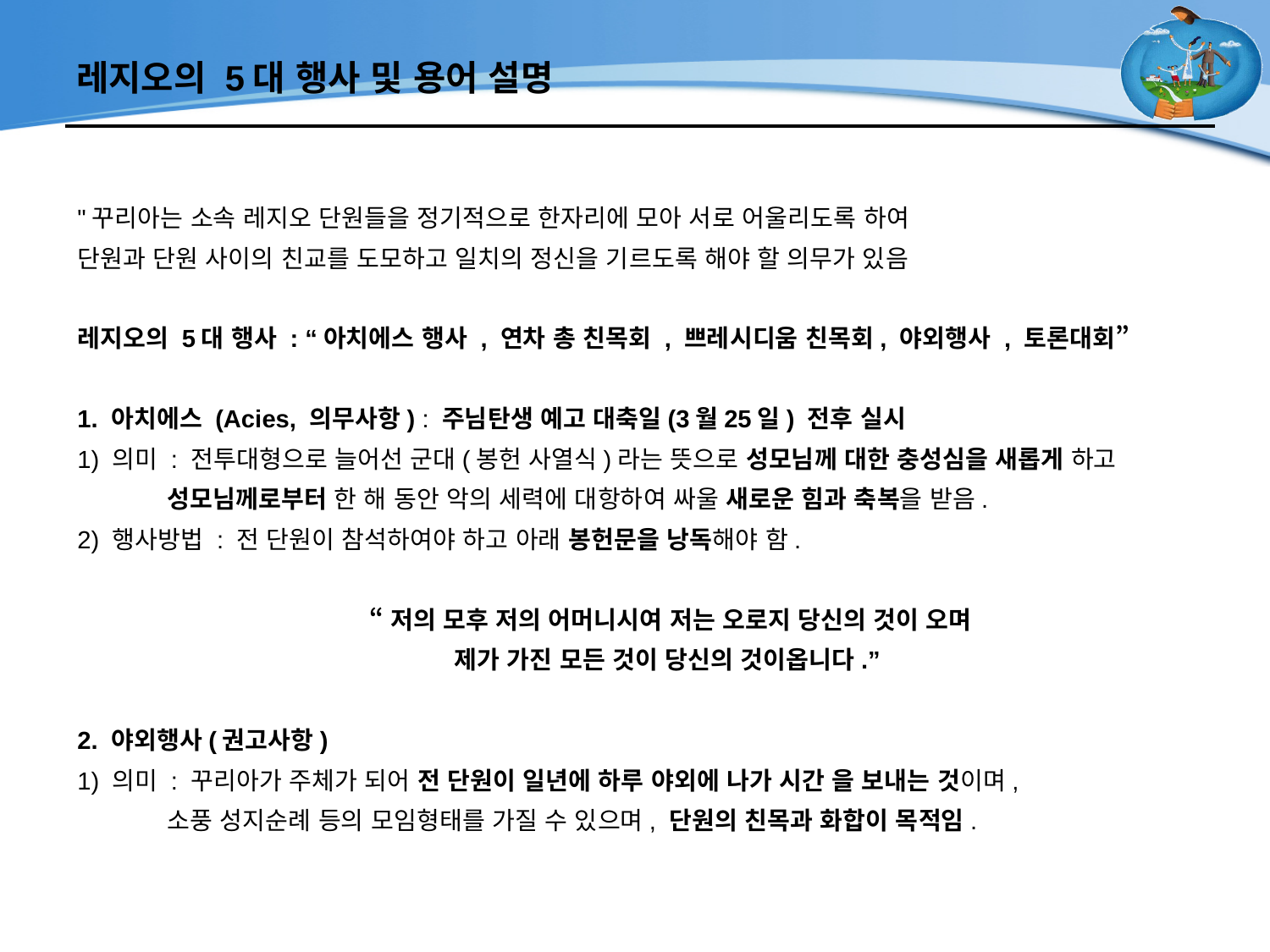

# 레지오의 5대 행사 및 용어 설명

"꾸리아는 소속 레지오 단원들을 정기적으로 한자리에 모아 서로 어울리도록 하여
단원과 단원 사이의 친교를 도모하고 일치의 정신을 기르도록 해야 할 의무가 있음

레지오의 5대 행사 : “아치에스 행사 , 연차 총 친목회 , 쁘레시디움 친목회, 야외행사 , 토론대회”

1. 아치에스 (Acies, 의무사항) : 주님탄생 예고 대축일(3월25일) 전후 실시
1) 의미 : 전투대형으로 늘어선 군대(봉헌 사열식)라는 뜻으로 성모님께 대한 충성심을 새롭게 하고
            성모님께로부터 한 해 동안 악의 세력에 대항하여 싸울 새로운 힘과 축복을 받음.
2) 행사방법 : 전 단원이 참석하여야 하고 아래 봉헌문을 낭독해야 함.

 “저의 모후 저의 어머니시여 저는 오로지 당신의 것이 오며
제가 가진 모든 것이 당신의 것이옵니다.”

2. 야외행사(권고사항)
1) 의미 : 꾸리아가 주체가 되어 전 단원이 일년에 하루 야외에 나가 시간 을 보내는 것이며,
            소풍 성지순례 등의 모임형태를 가질 수 있으며, 단원의 친목과 화합이 목적임.